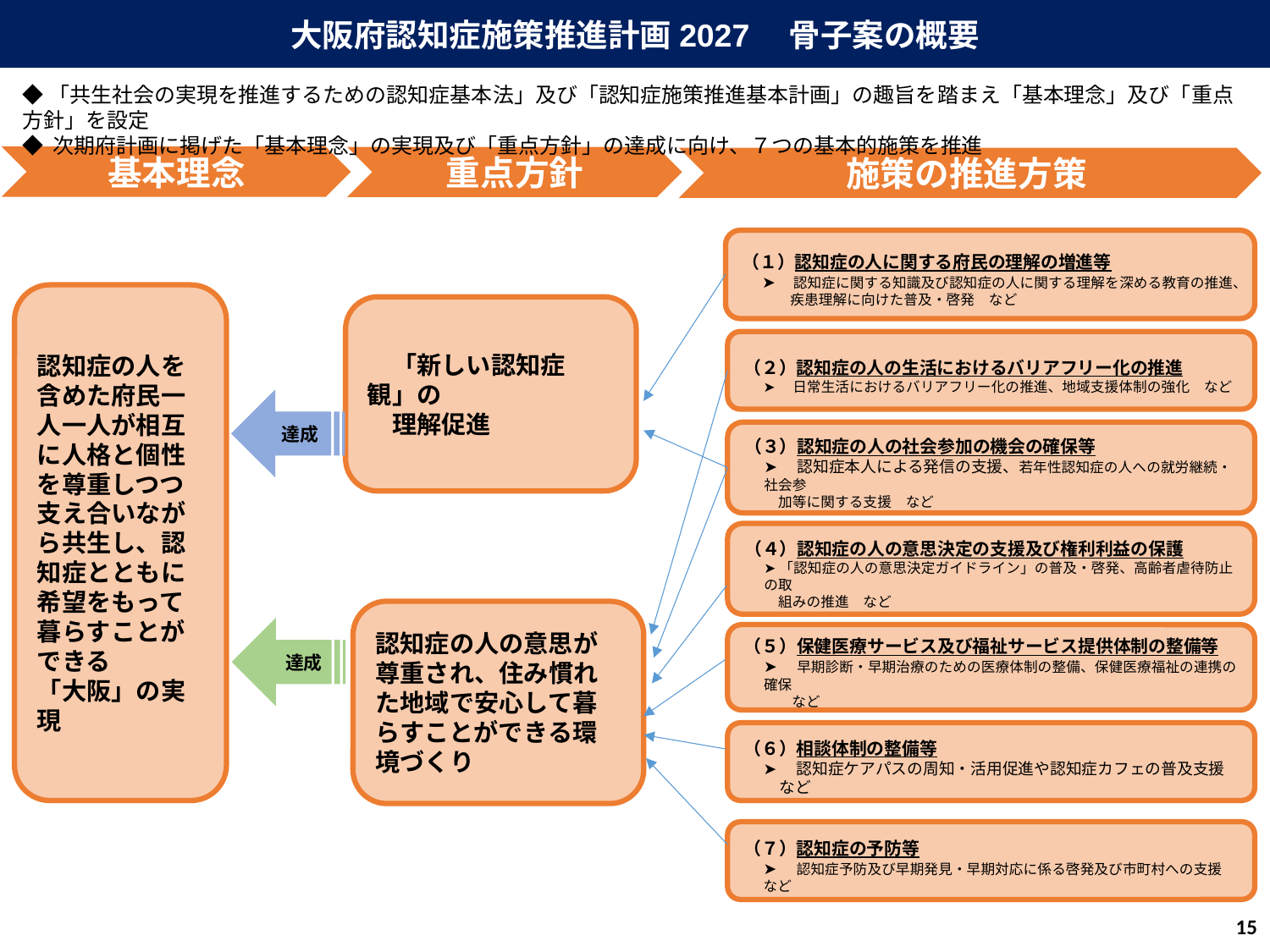

大阪府認知症施策推進計画2027　骨子案の概要
◆「共生社会の実現を推進するための認知症基本法」及び「認知症施策推進基本計画」の趣旨を踏まえ「基本理念」及び「重点方針」を設定
◆ 次期府計画に掲げた「基本理念」の実現及び「重点方針」の達成に向け、７つの基本的施策を推進
基本理念
重点方針
施策の推進方策
（１）認知症の人に関する府民の理解の増進等
➤　認知症に関する知識及び認知症の人に関する理解を深める教育の推進、
　　疾患理解に向けた普及・啓発　など
認知症の人を含めた府民一人一人が相互に人格と個性を尊重しつつ支え合いながら共生し、認知症とともに希望をもって暮らすことができる
「大阪」の実現
　「新しい認知症観」の
　理解促進
（２）認知症の人の生活におけるバリアフリー化の推進
➤　日常生活におけるバリアフリー化の推進、地域支援体制の強化　など
（３）認知症の人の社会参加の機会の確保等
➤　認知症本人による発信の支援、若年性認知症の人への就労継続・社会参
　加等に関する支援　など
（４）認知症の人の意思決定の支援及び権利利益の保護
➤「認知症の人の意思決定ガイドライン」の普及・啓発、高齢者虐待防止の取
　組みの推進　など
認知症の人の意思が 尊重され、住み慣れた地域で安心して暮らすことができる環境づくり
（５）保健医療サービス及び福祉サービス提供体制の整備等
➤　早期診断・早期治療のための医療体制の整備、保健医療福祉の連携の確保
　　など
（６）相談体制の整備等
➤　認知症ケアパスの周知・活用促進や認知症カフェの普及支援　など
（７）認知症の予防等
➤　認知症予防及び早期発見・早期対応に係る啓発及び市町村への支援　など

達成

達成
15